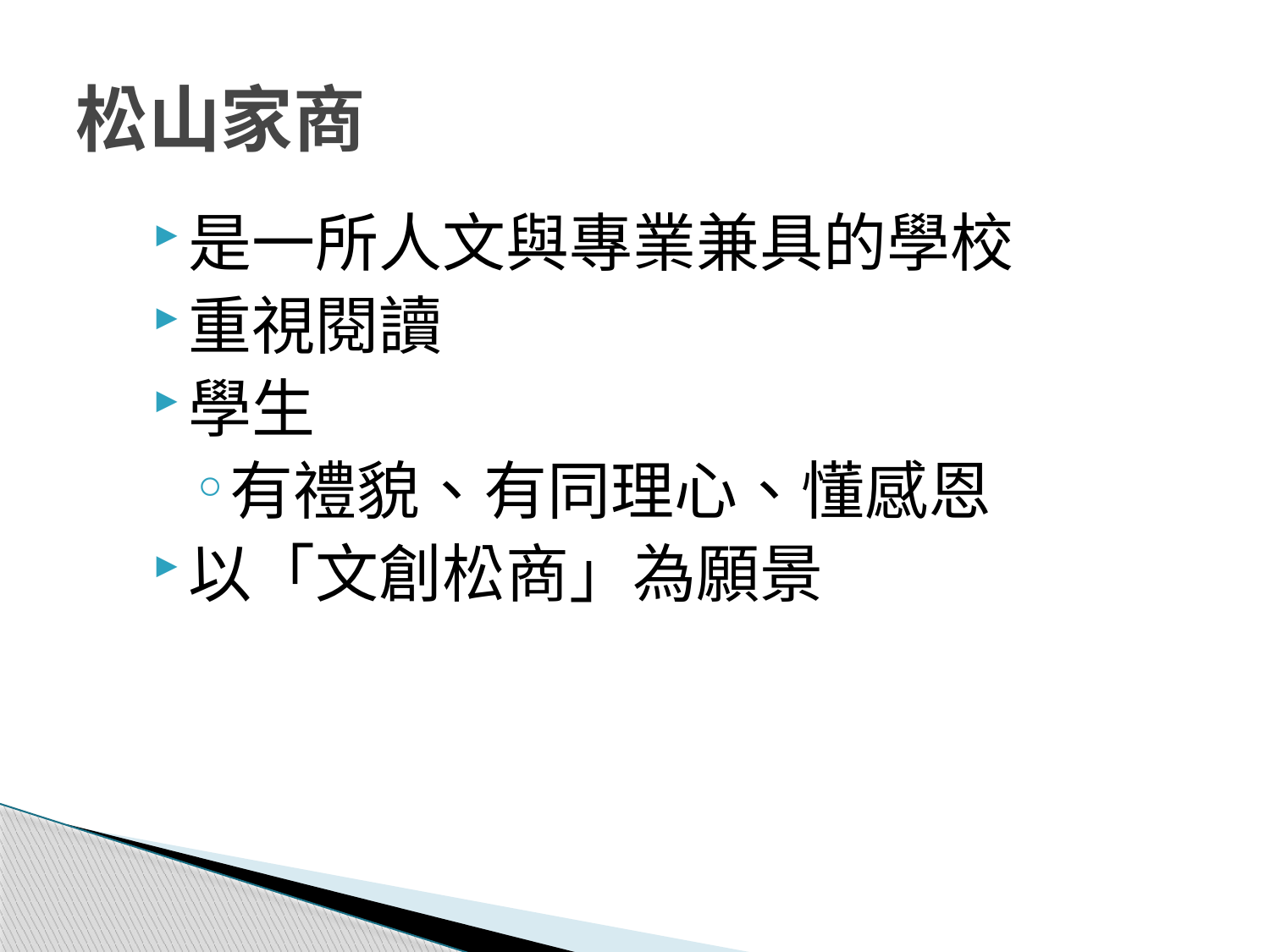

# 松山家商
是一所人文與專業兼具的學校
重視閱讀
學生
有禮貌、有同理心、懂感恩
以「文創松商」為願景